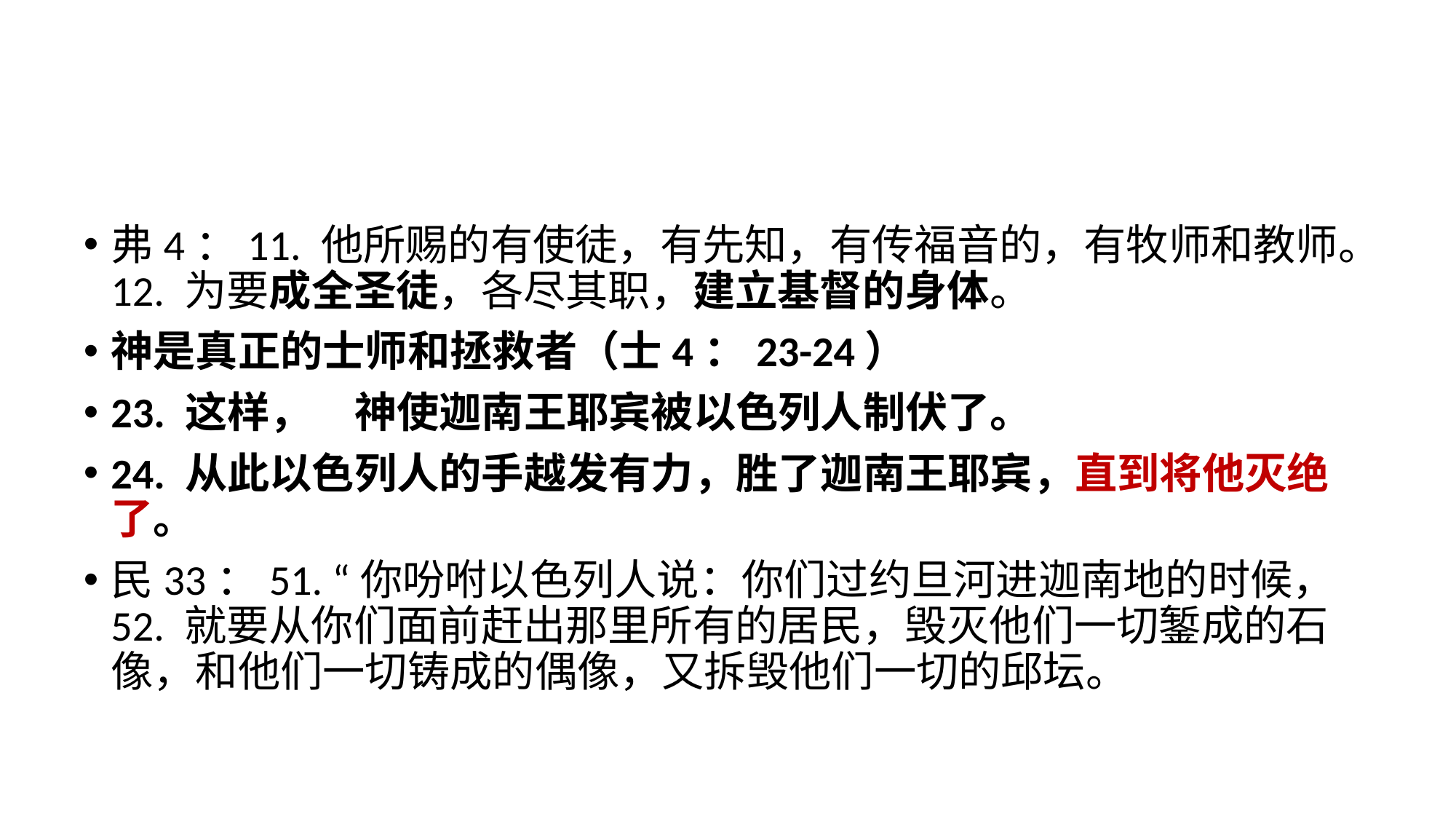

弗4：11. 他所赐的有使徒，有先知，有传福音的，有牧师和教师。12. 为要成全圣徒，各尽其职，建立基督的身体。
神是真正的士师和拯救者（士4：23-24）
23. 这样，　神使迦南王耶宾被以色列人制伏了。
24. 从此以色列人的手越发有力，胜了迦南王耶宾，直到将他灭绝了。
民33：51. “你吩咐以色列人说：你们过约旦河进迦南地的时候，52. 就要从你们面前赶出那里所有的居民，毁灭他们一切錾成的石像，和他们一切铸成的偶像，又拆毁他们一切的邱坛。